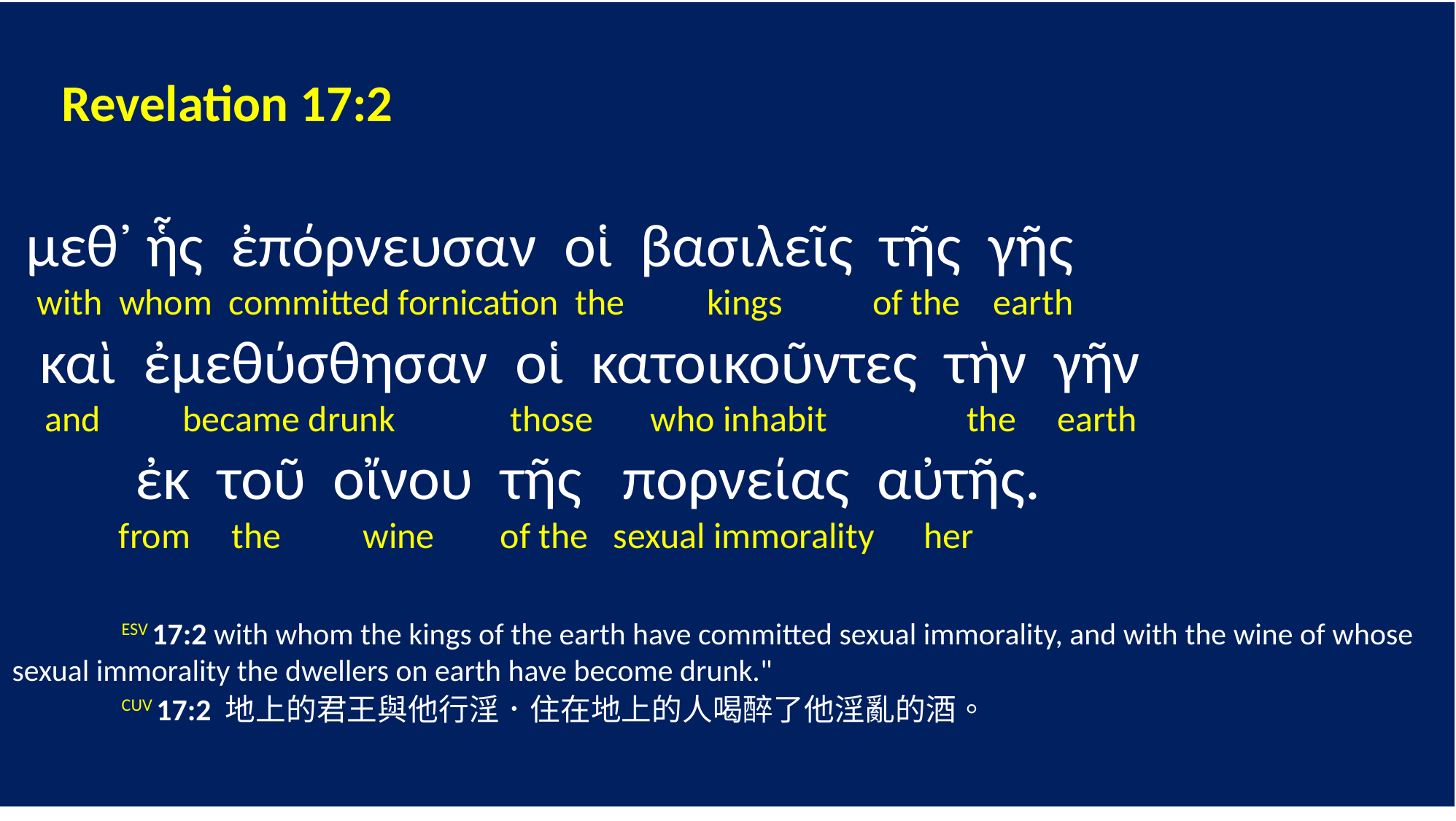

Revelation 17:2

 μεθ᾽ ἧς  ἐπόρνευσαν  οἱ  βασιλεῖς  τῆς  γῆς
   with  whom  committed fornication  the          kings           of the    earth
  καὶ  ἐμεθύσθησαν  οἱ  κατοικοῦντες  τὴν  γῆν
    and          became drunk              those       who inhabit                 the     earth
         ἐκ  τοῦ  οἴνου  τῆς   πορνείας  αὐτῆς.
             from     the          wine        of the   sexual immorality      her

	ESV 17:2 with whom the kings of the earth have committed sexual immorality, and with the wine of whose sexual immorality the dwellers on earth have become drunk."
	CUV 17:2 地上的君王與他行淫．住在地上的人喝醉了他淫亂的酒。